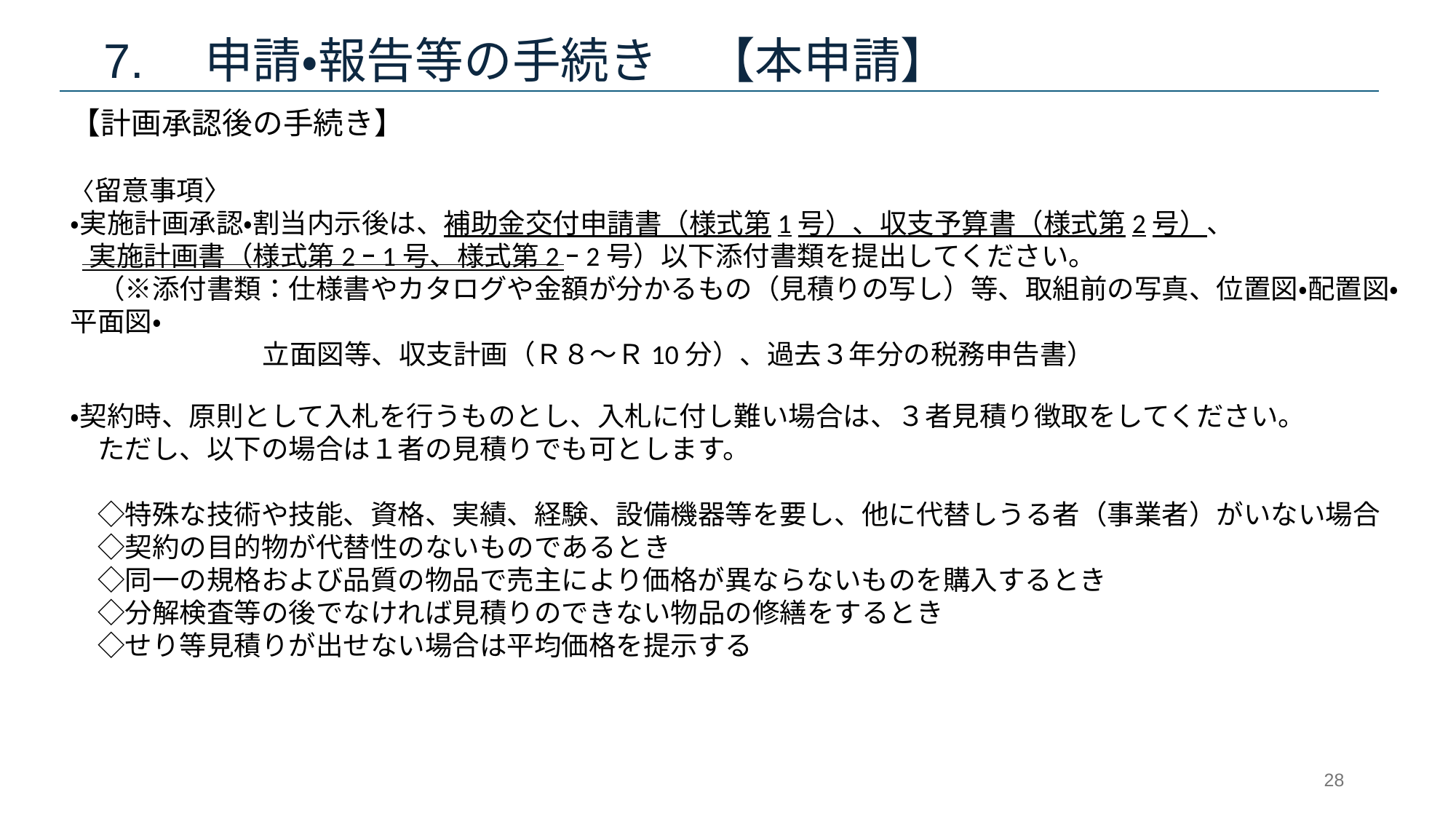

# 7.　申請・報告等の手続き　【本申請】

【計画承認後の手続き】

〈留意事項〉
・実施計画承認・割当内示後は、補助金交付申請書（様式第1号）、収支予算書（様式第2号）、
  実施計画書（様式第2ｰ1号、様式第2ｰ2号）以下添付書類を提出してください。
　（※添付書類：仕様書やカタログや金額が分かるもの（見積りの写し）等、取組前の写真、位置図・配置図・平面図・
                              立面図等、収支計画（Ｒ８～Ｒ10分）、過去３年分の税務申告書）

・契約時、原則として入札を行うものとし、入札に付し難い場合は、３者見積り徴取をしてください。
　ただし、以下の場合は１者の見積りでも可とします。

　◇特殊な技術や技能、資格、実績、経験、設備機器等を要し、他に代替しうる者（事業者）がいない場合
　◇契約の目的物が代替性のないものであるとき
　◇同一の規格および品質の物品で売主により価格が異ならないものを購入するとき
　◇分解検査等の後でなければ見積りのできない物品の修繕をするとき
　◇せり等見積りが出せない場合は平均価格を提示する

28